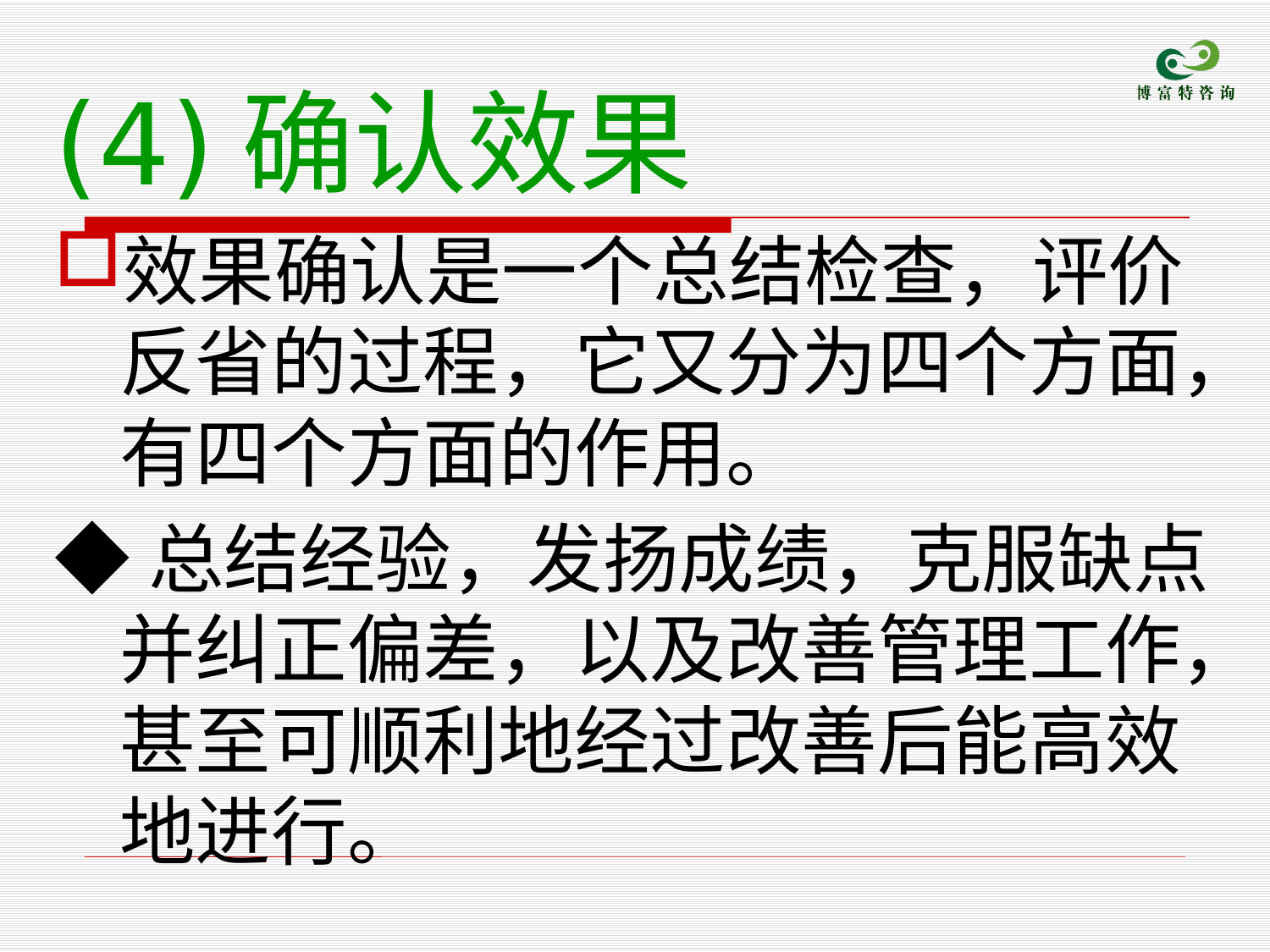

(4)确认效果
效果确认是一个总结检查，评价反省的过程，它又分为四个方面，有四个方面的作用。
◆总结经验，发扬成绩，克服缺点并纠正偏差，以及改善管理工作，甚至可顺利地经过改善后能高效地进行。
432